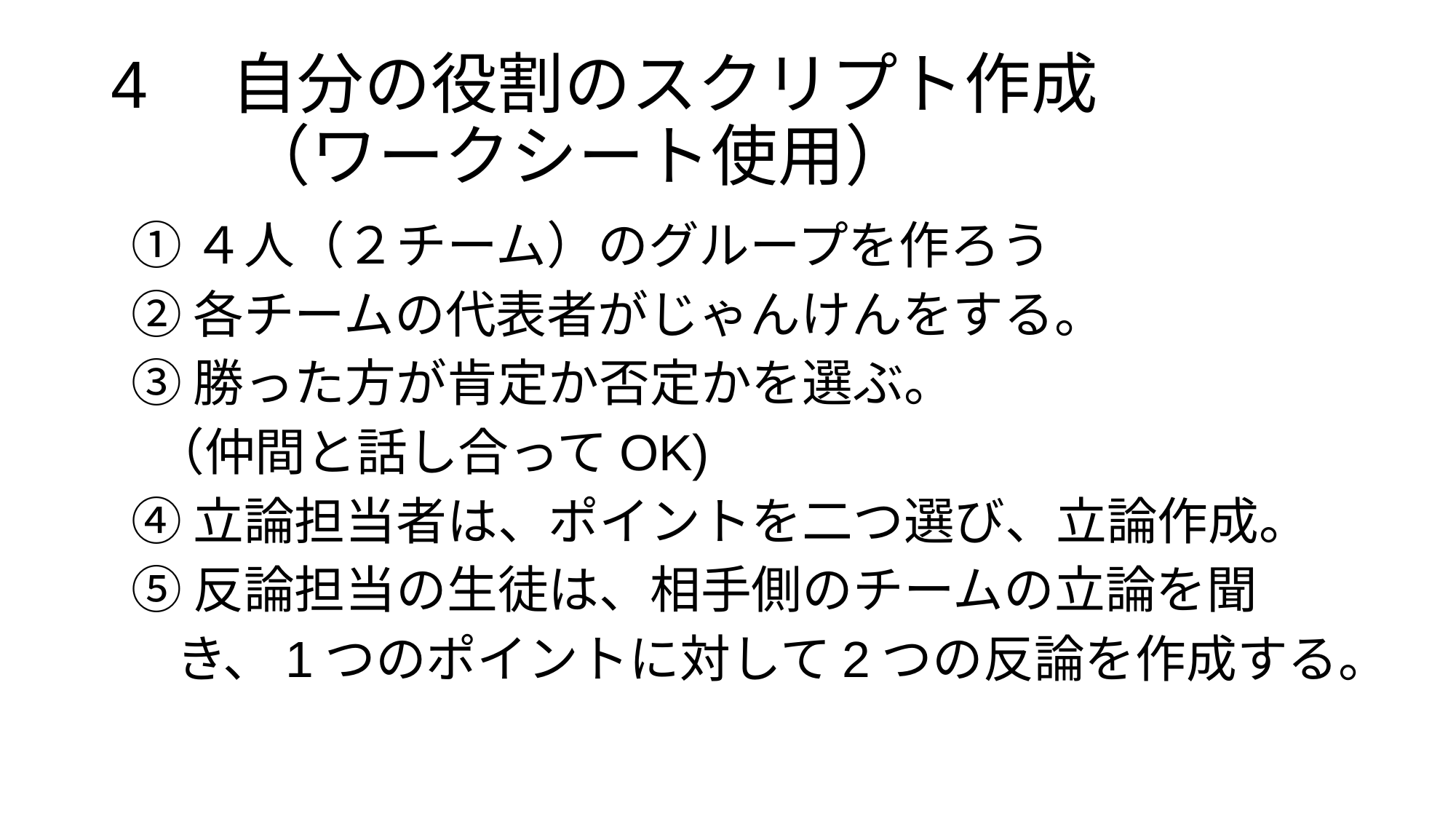

# 4　自分の役割のスクリプト作成 　　（ワークシート使用）
①４人（２チーム）のグループを作ろう
②各チームの代表者がじゃんけんをする。
③勝った方が肯定か否定かを選ぶ。
 （仲間と話し合ってOK)
④立論担当者は、ポイントを二つ選び、立論作成。
⑤反論担当の生徒は、相手側のチームの立論を聞
   き、1つのポイントに対して2つの反論を作成する。